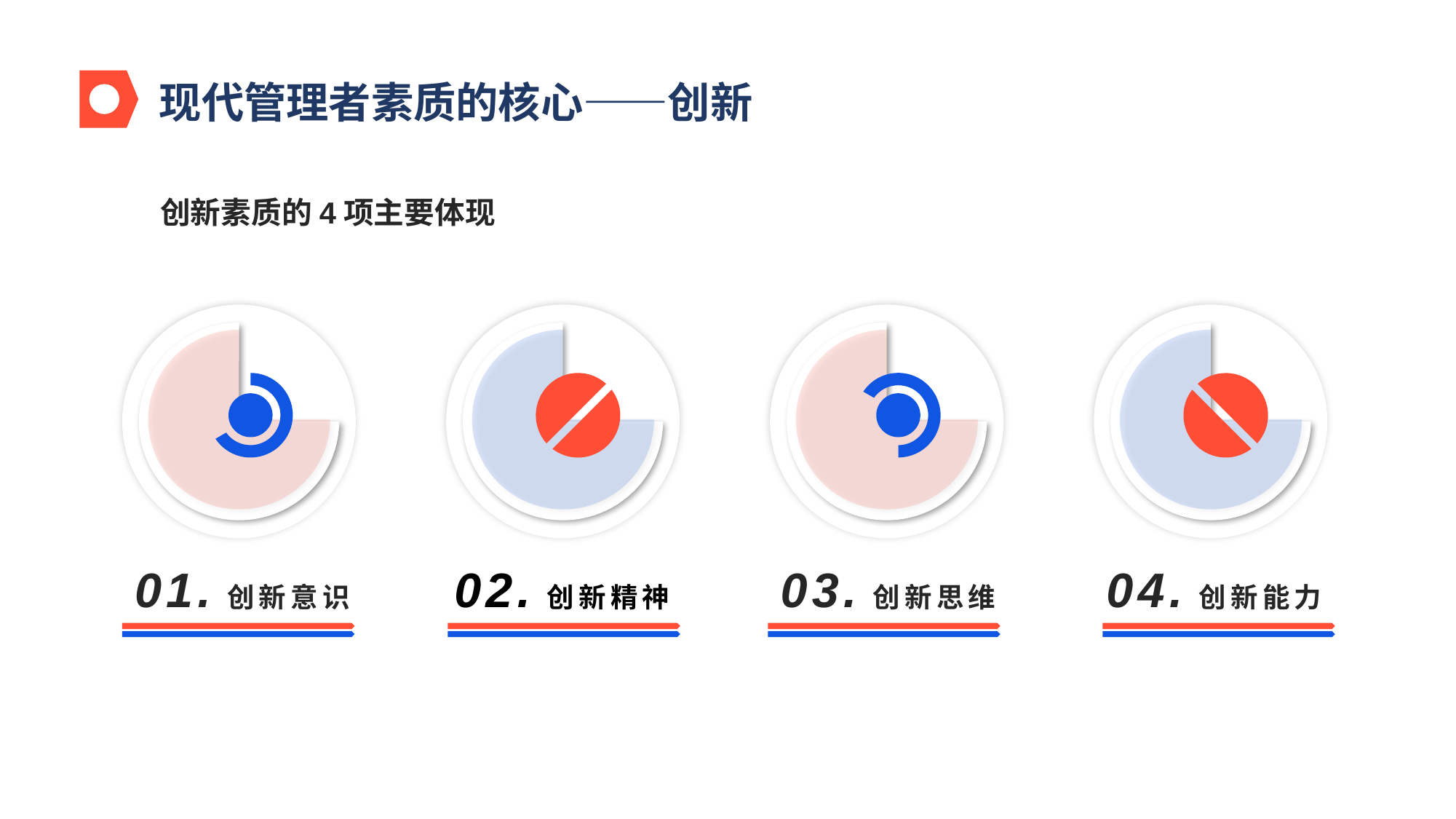

现代管理者素质的核心——创新
创新素质的4项主要体现

01.创新意识

02.创新精神

03.创新思维

04.创新能力

PPT下载 http://www.1ppt.com/xiazai/